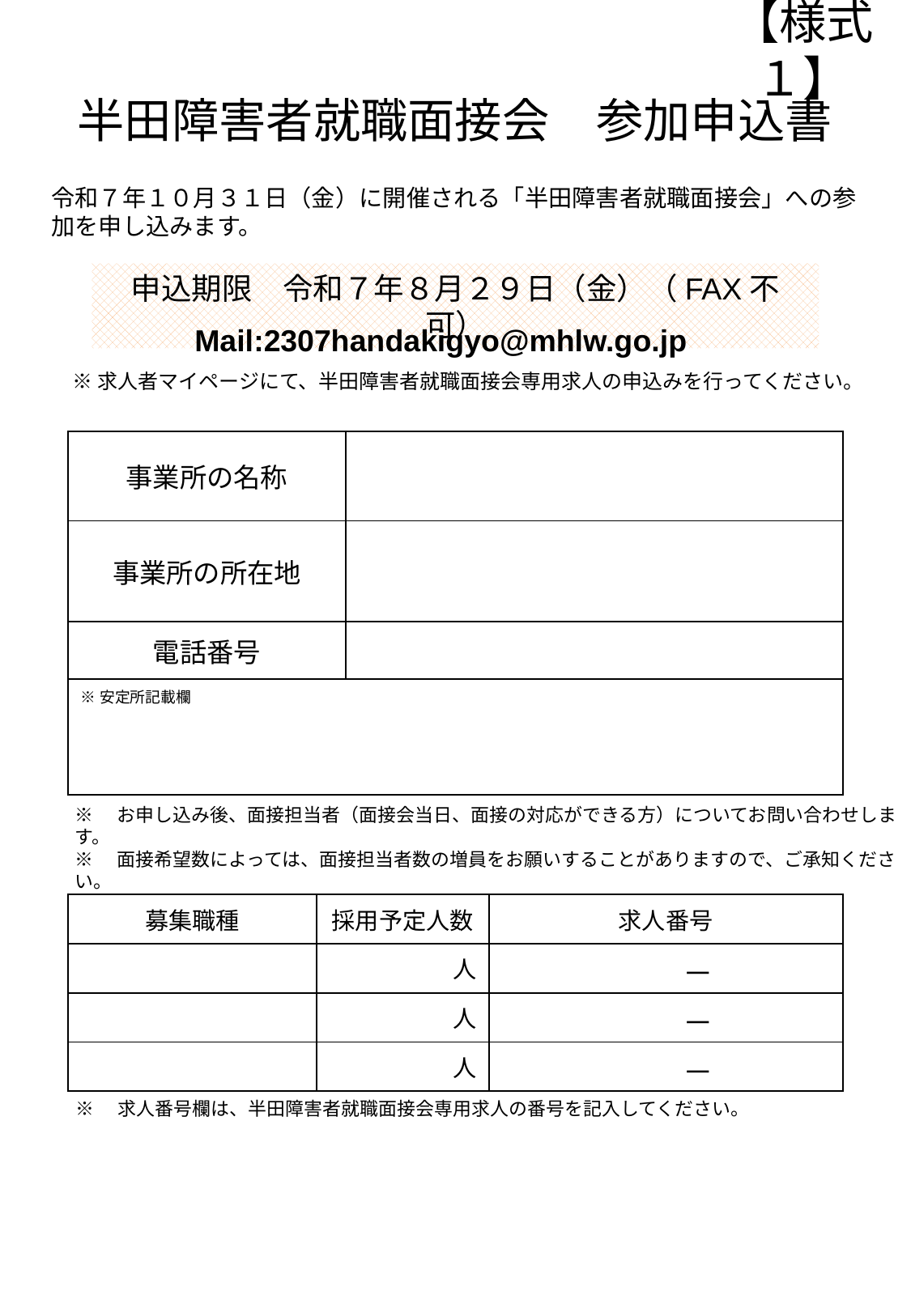

【様式１】
# 半田障害者就職面接会　参加申込書
令和７年１０月３１日（金）に開催される「半田障害者就職面接会」への参加を申し込みます。
申込期限　令和７年８月２９日（金）（FAX不可）
Mail:2307handakigyo@mhlw.go.jp
※求人者マイページにて、半田障害者就職面接会専用求人の申込みを行ってください。
| 事業所の名称 |  |
| --- | --- |
| 事業所の所在地 |  |
| 電話番号 |  |
| ※安定所記載欄 |  |
※　お申し込み後、面接担当者（面接会当日、面接の対応ができる方）についてお問い合わせします。
※　面接希望数によっては、面接担当者数の増員をお願いすることがありますので、ご承知ください。
| 募集職種 | 採用予定人数 | 求人番号 |
| --- | --- | --- |
|  | 人 | － |
|  | 人 | － |
|  | 人 | － |
※　求人番号欄は、半田障害者就職面接会専用求人の番号を記入してください。